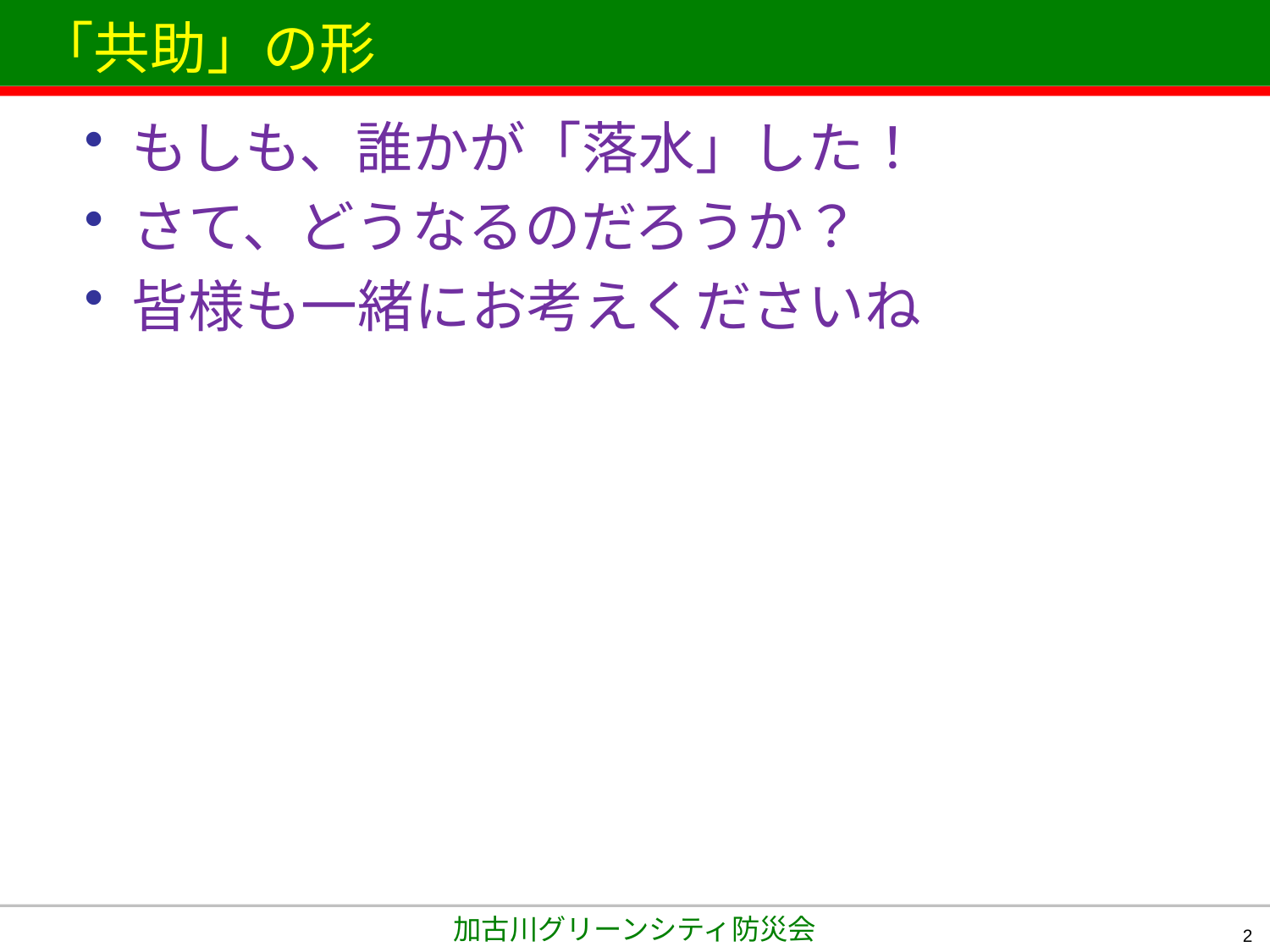

# 「共助」の形
もしも、誰かが「落水」した！
さて、どうなるのだろうか？
皆様も一緒にお考えくださいね